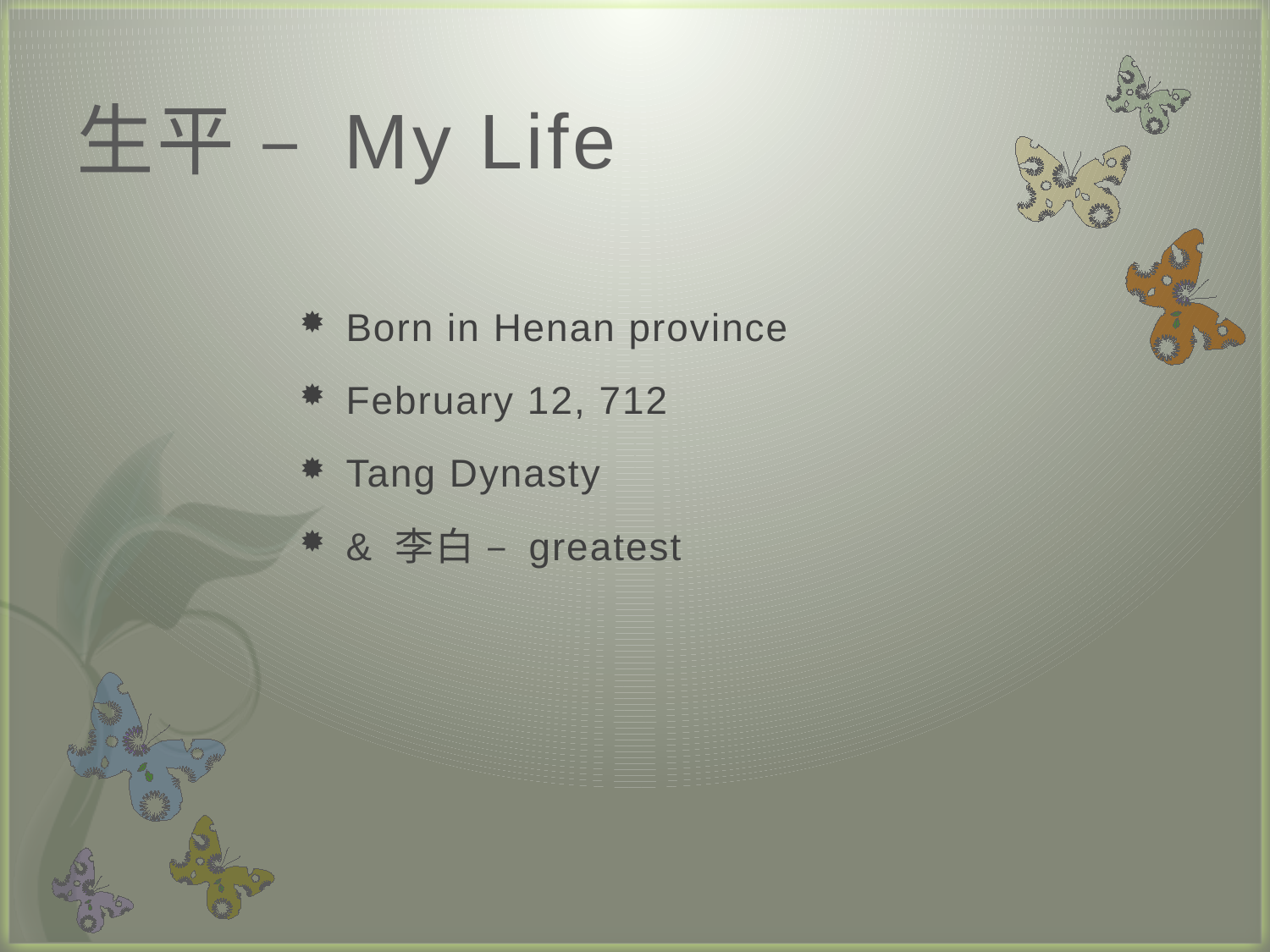

# 生平 – My Life
Born in Henan province
February 12, 712
Tang Dynasty
& 李白 – greatest